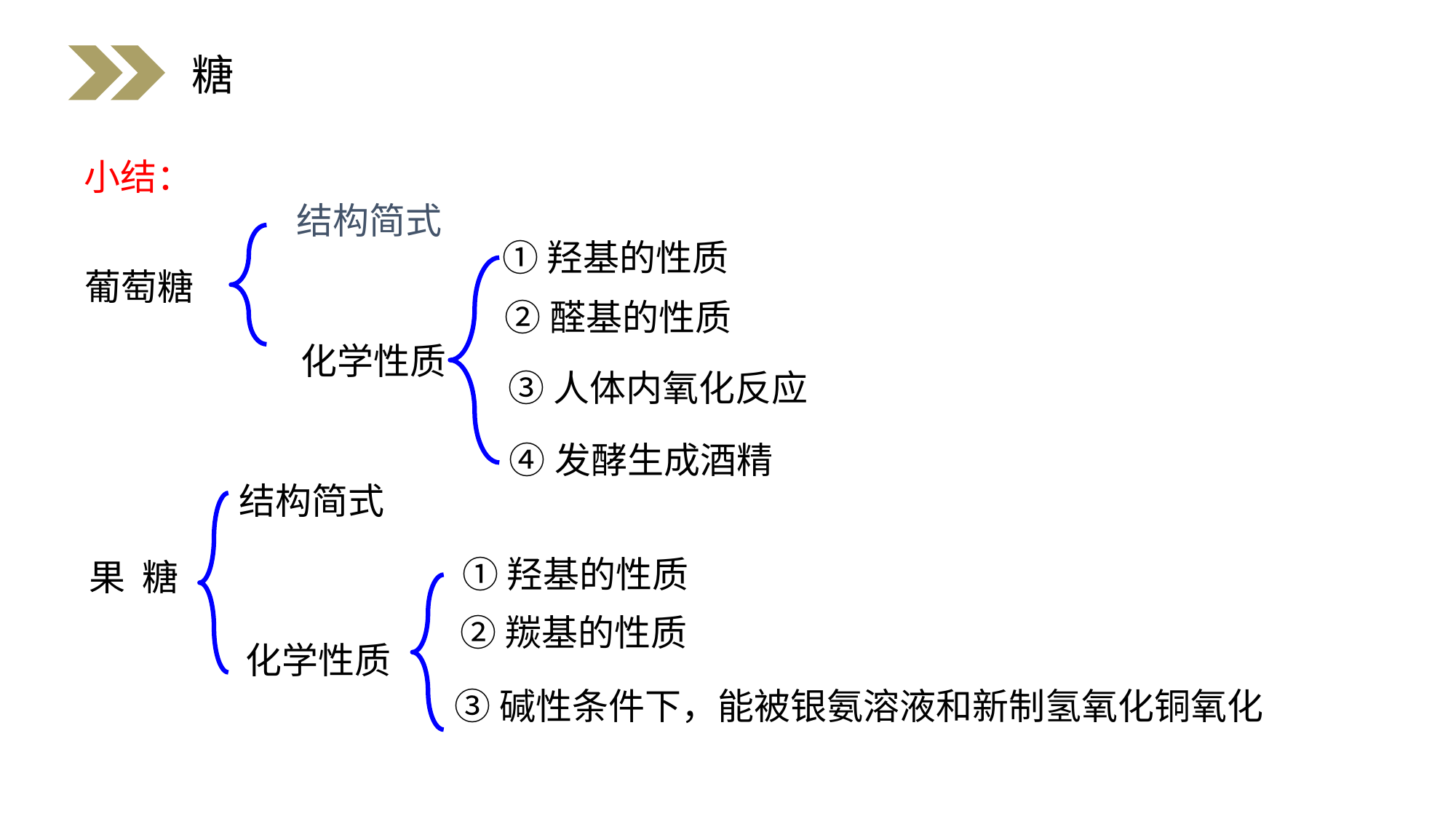

糖
小结：
结构简式

葡萄糖
化学性质
①羟基的性质

②醛基的性质
③人体内氧化反应
④发酵生成酒精
结构简式

①羟基的性质

②羰基的性质
化学性质
③碱性条件下，能被银氨溶液和新制氢氧化铜氧化
果  糖